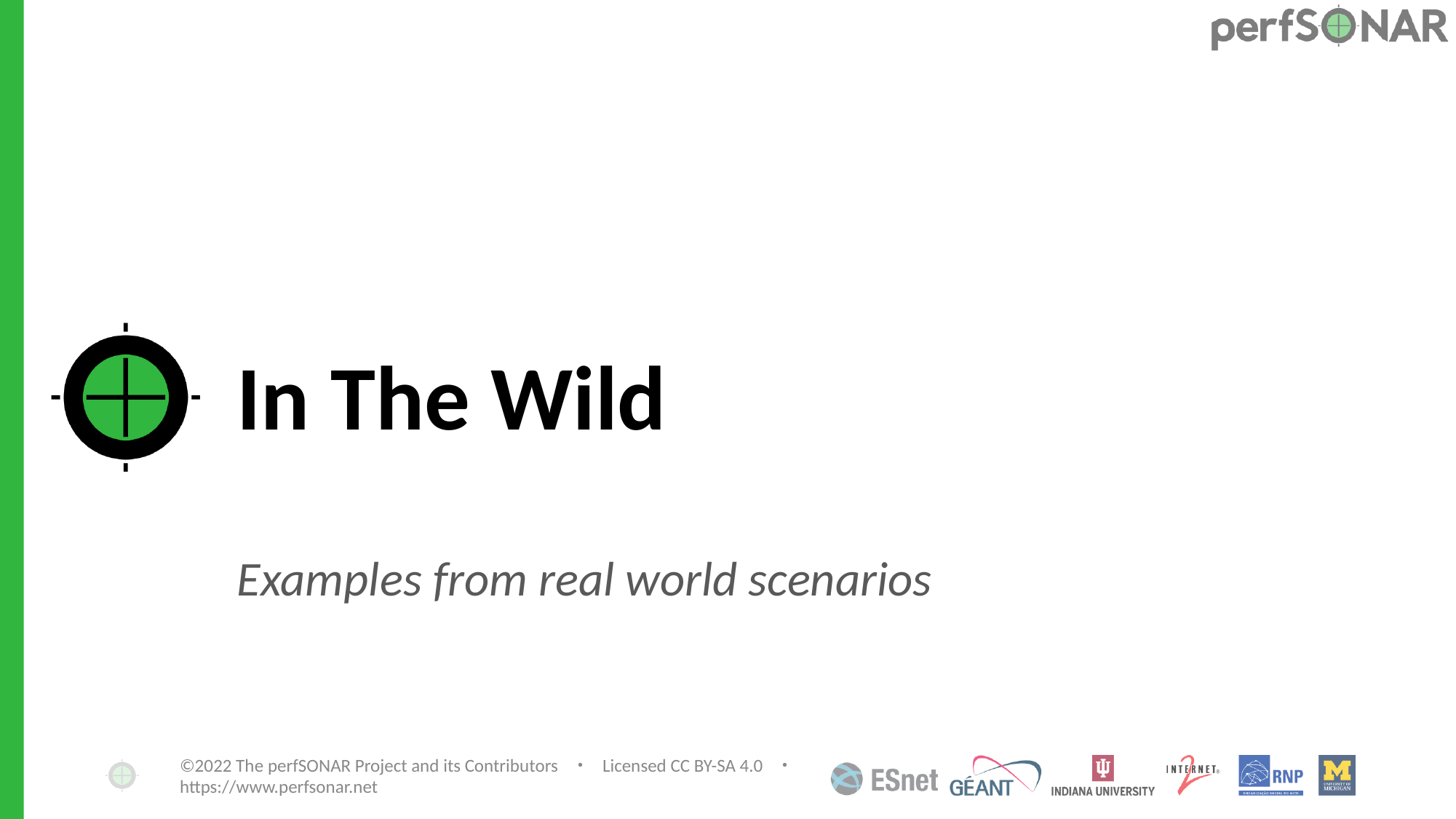

# In The Wild
Examples from real world scenarios

©2022 The perfSONAR Project and its Contributors  ・  Licensed CC BY-SA 4.0  ・  https://www.perfsonar.net